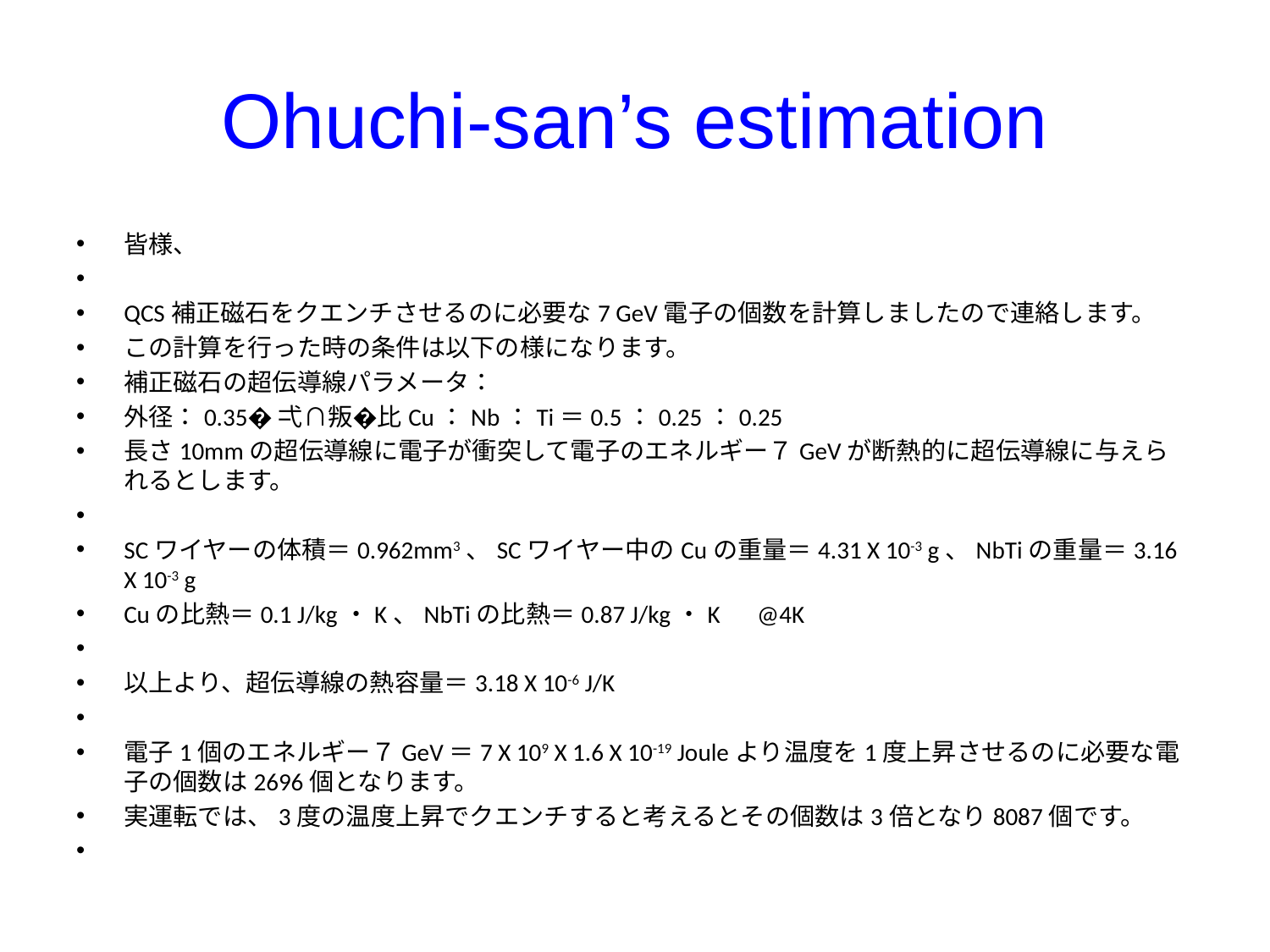

# Ohuchi-san’s estimation
皆様、

QCS補正磁石をクエンチさせるのに必要な7 GeV電子の個数を計算しましたので連絡します。
この計算を行った時の条件は以下の様になります。
補正磁石の超伝導線パラメータ：
外径：0.35�弌∩叛�比Cu：Nb：Ti＝0.5：0.25：0.25
長さ10mmの超伝導線に電子が衝突して電子のエネルギー７GeVが断熱的に超伝導線に与えられるとします。

SCワイヤーの体積＝0.962mm3、SCワイヤー中のCuの重量＝4.31 X 10-3 g、NbTiの重量＝3.16 X 10-3 g
Cuの比熱＝0.1 J/kg・K、NbTiの比熱＝0.87 J/kg・K　@4K

以上より、超伝導線の熱容量＝3.18 X 10-6 J/K

電子1個のエネルギー７GeV＝7 X 109 X 1.6 X 10-19 Jouleより温度を1度上昇させるのに必要な電子の個数は2696個となります。
実運転では、3度の温度上昇でクエンチすると考えるとその個数は3倍となり8087個です。